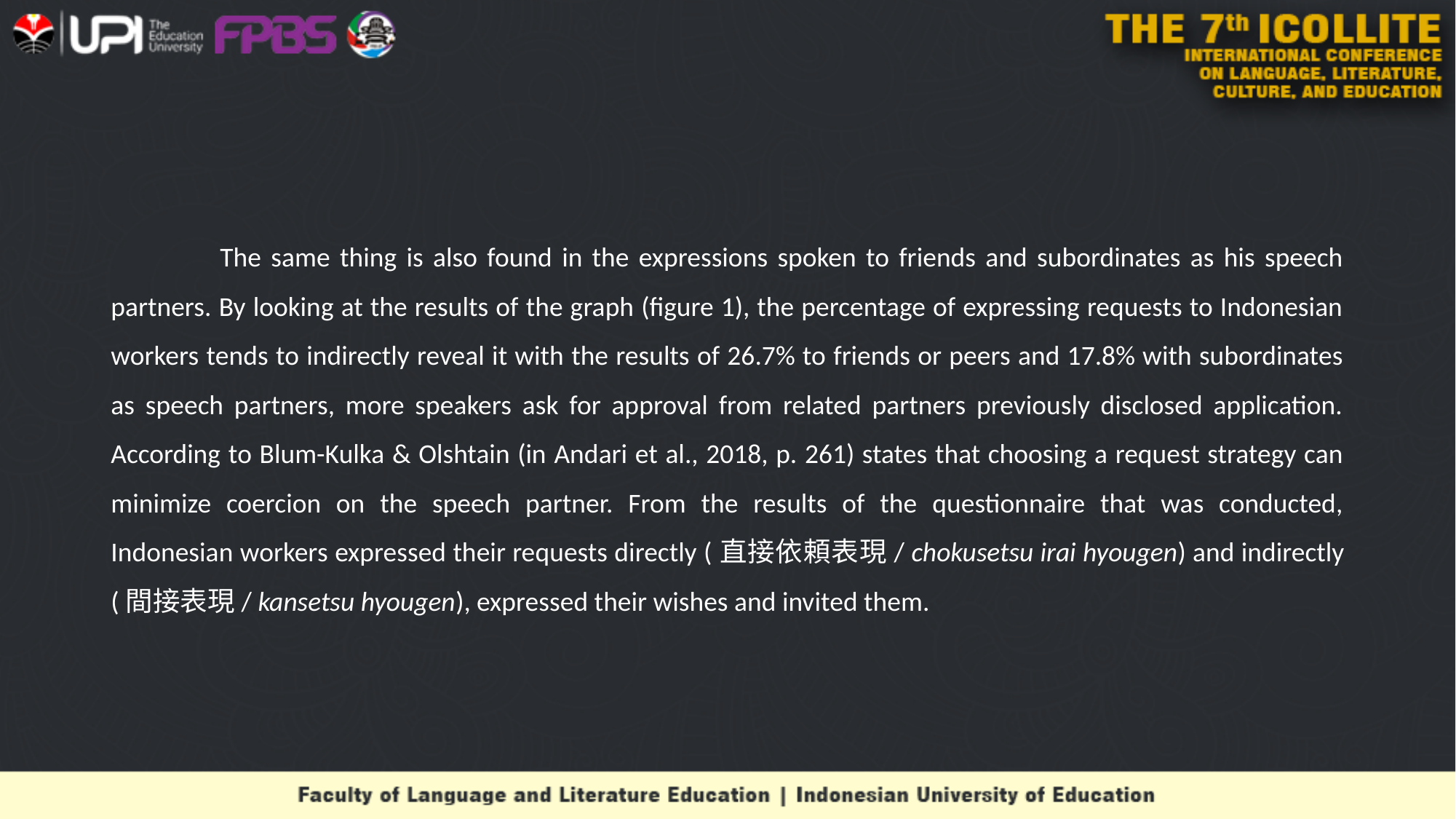

The same thing is also found in the expressions spoken to friends and subordinates as his speech partners. By looking at the results of the graph (figure 1), the percentage of expressing requests to Indonesian workers tends to indirectly reveal it with the results of 26.7% to friends or peers and 17.8% with subordinates as speech partners, more speakers ask for approval from related partners previously disclosed application. According to Blum-Kulka & Olshtain (in Andari et al., 2018, p. 261) states that choosing a request strategy can minimize coercion on the speech partner. From the results of the questionnaire that was conducted, Indonesian workers expressed their requests directly (直接依頼表現/ chokusetsu irai hyougen) and indirectly (間接表現/ kansetsu hyougen), expressed their wishes and invited them.